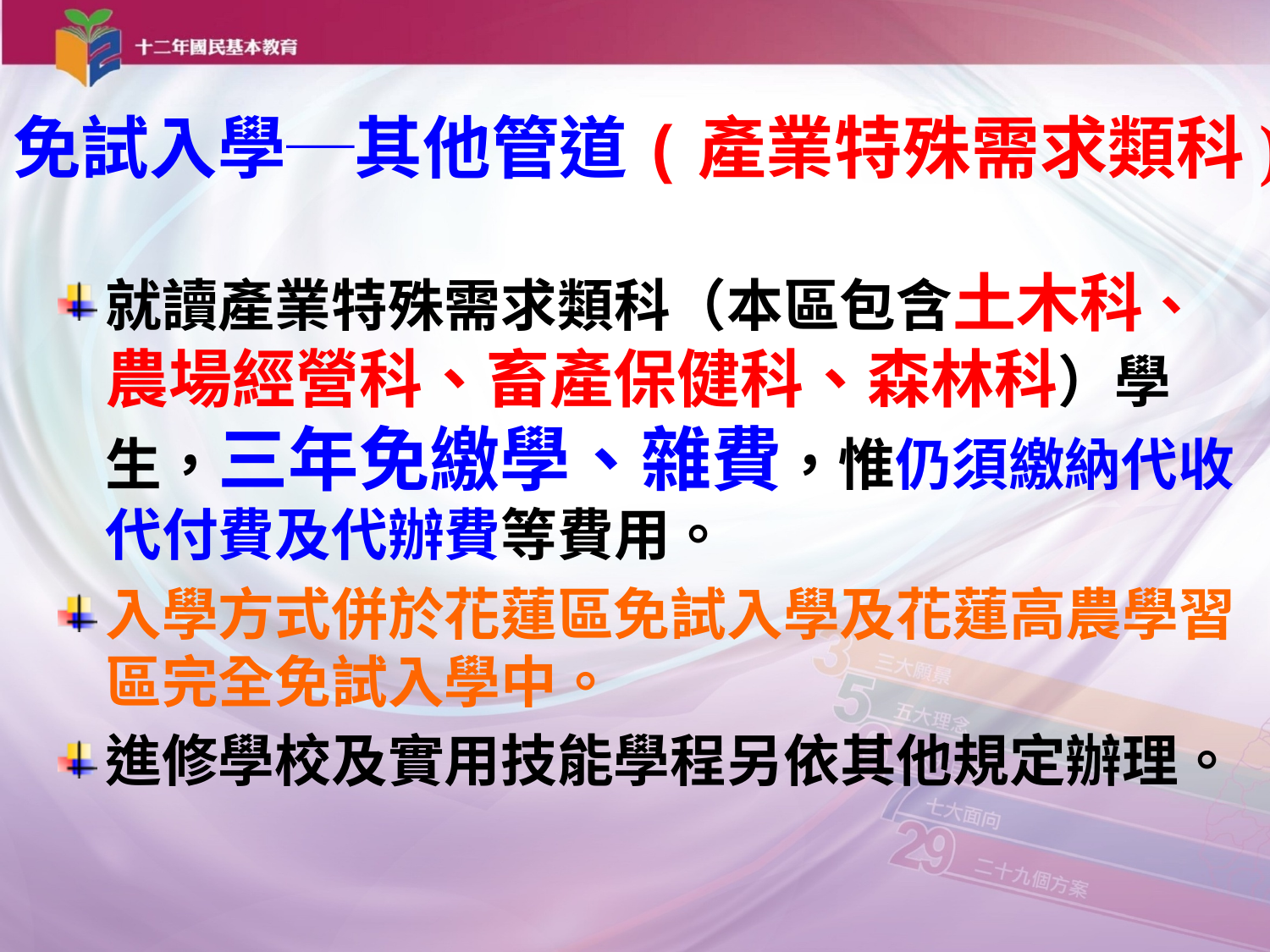

# 免試入學─其他管道(產業特殊需求類科)
就讀產業特殊需求類科（本區包含土木科、農場經營科、畜產保健科、森林科）學生，三年免繳學、雜費，惟仍須繳納代收代付費及代辦費等費用。
入學方式併於花蓮區免試入學及花蓮高農學習區完全免試入學中。
進修學校及實用技能學程另依其他規定辦理。